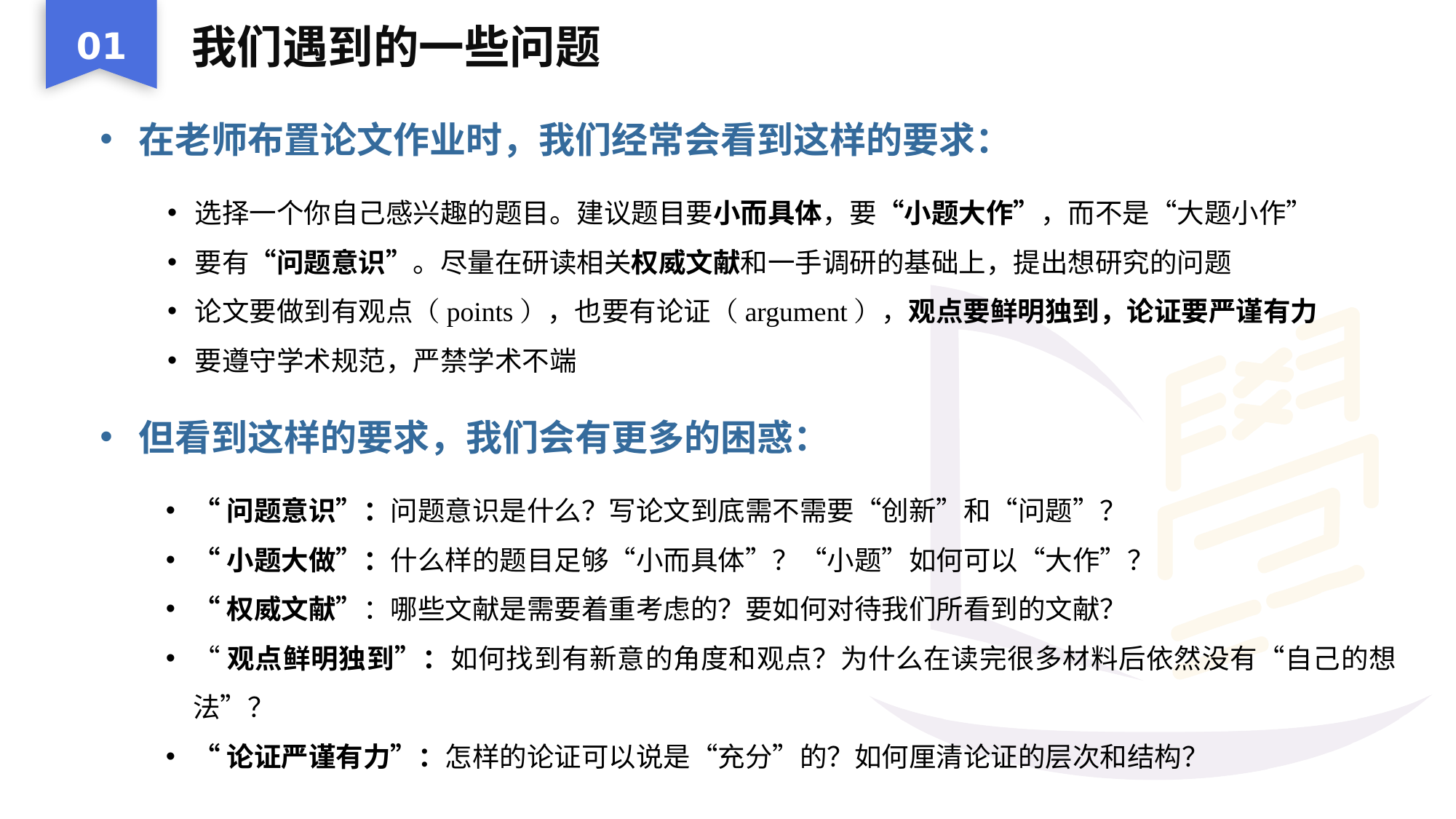

01
我们遇到的一些问题
在老师布置论文作业时，我们经常会看到这样的要求：
选择一个你自己感兴趣的题目。建议题目要小而具体，要“小题大作”，而不是“大题小作”
要有“问题意识”。尽量在研读相关权威文献和一手调研的基础上，提出想研究的问题
论文要做到有观点（points），也要有论证（argument），观点要鲜明独到，论证要严谨有力
要遵守学术规范，严禁学术不端
但看到这样的要求，我们会有更多的困惑：
“问题意识”：问题意识是什么？写论文到底需不需要“创新”和“问题”？
“小题大做”：什么样的题目足够“小而具体”？“小题”如何可以“大作”？
“权威文献”：哪些文献是需要着重考虑的？要如何对待我们所看到的文献？
“观点鲜明独到”：如何找到有新意的角度和观点？为什么在读完很多材料后依然没有“自己的想法”？
“论证严谨有力”：怎样的论证可以说是“充分”的？如何厘清论证的层次和结构？